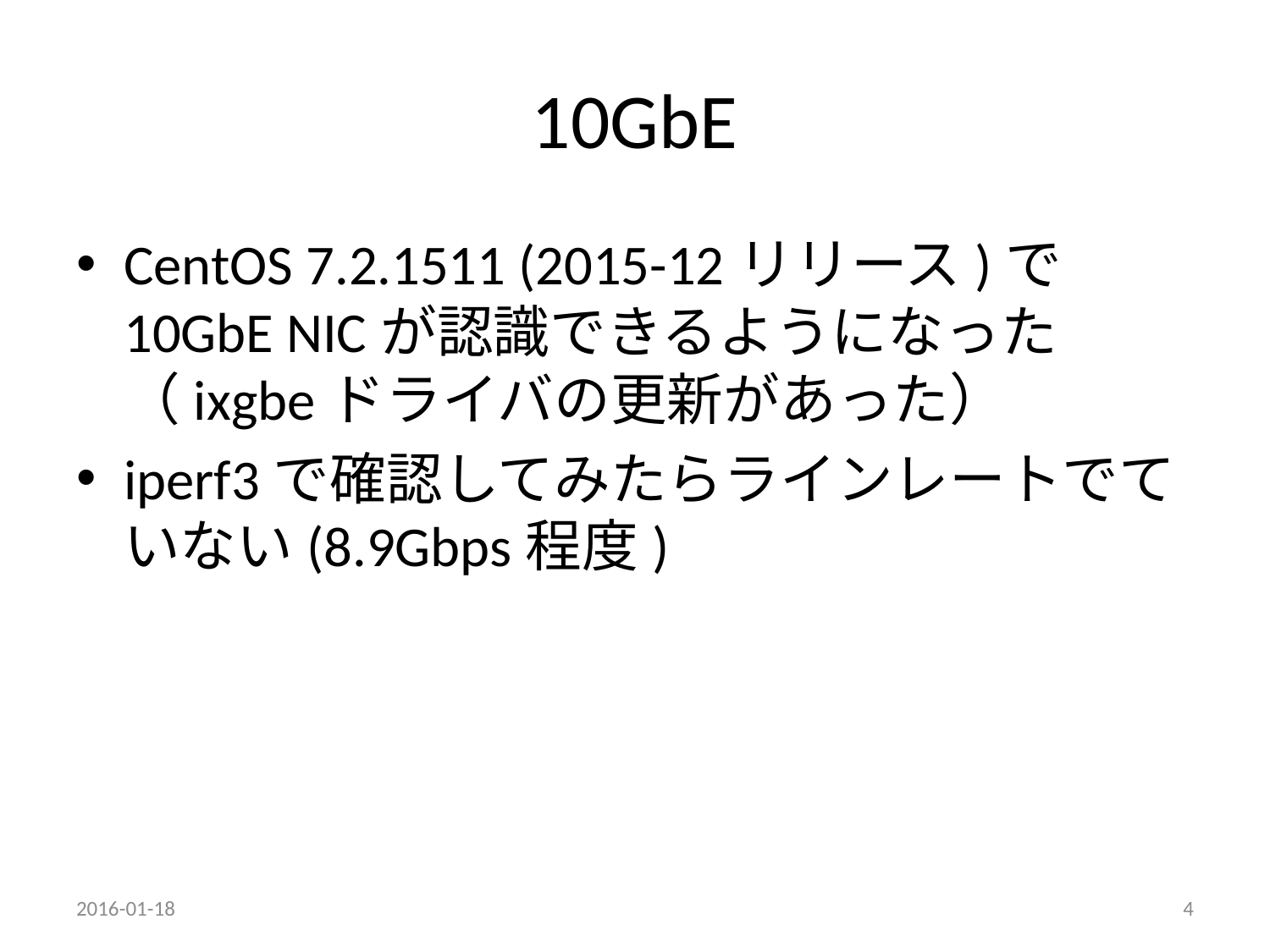

# 10GbE
CentOS 7.2.1511 (2015-12リリース)で10GbE NICが認識できるようになった（ixgbeドライバの更新があった）
iperf3で確認してみたらラインレートでていない(8.9Gbps程度)
2016-01-18
4